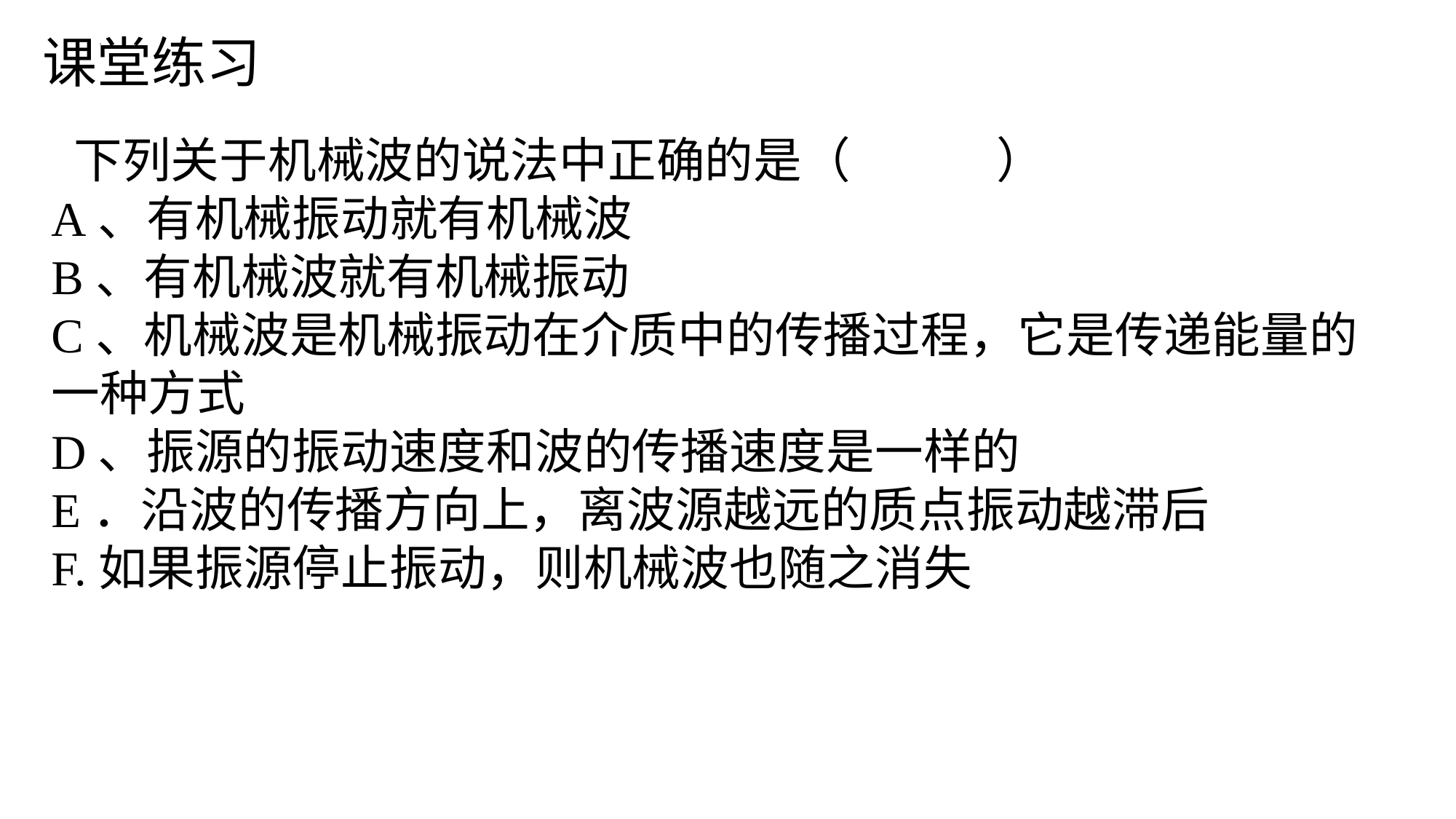

课堂练习
 下列关于机械波的说法中正确的是（　　　）
A、有机械振动就有机械波
B、有机械波就有机械振动
C、机械波是机械振动在介质中的传播过程，它是传递能量的一种方式
D、振源的振动速度和波的传播速度是一样的
E．沿波的传播方向上，离波源越远的质点振动越滞后
F.如果振源停止振动，则机械波也随之消失